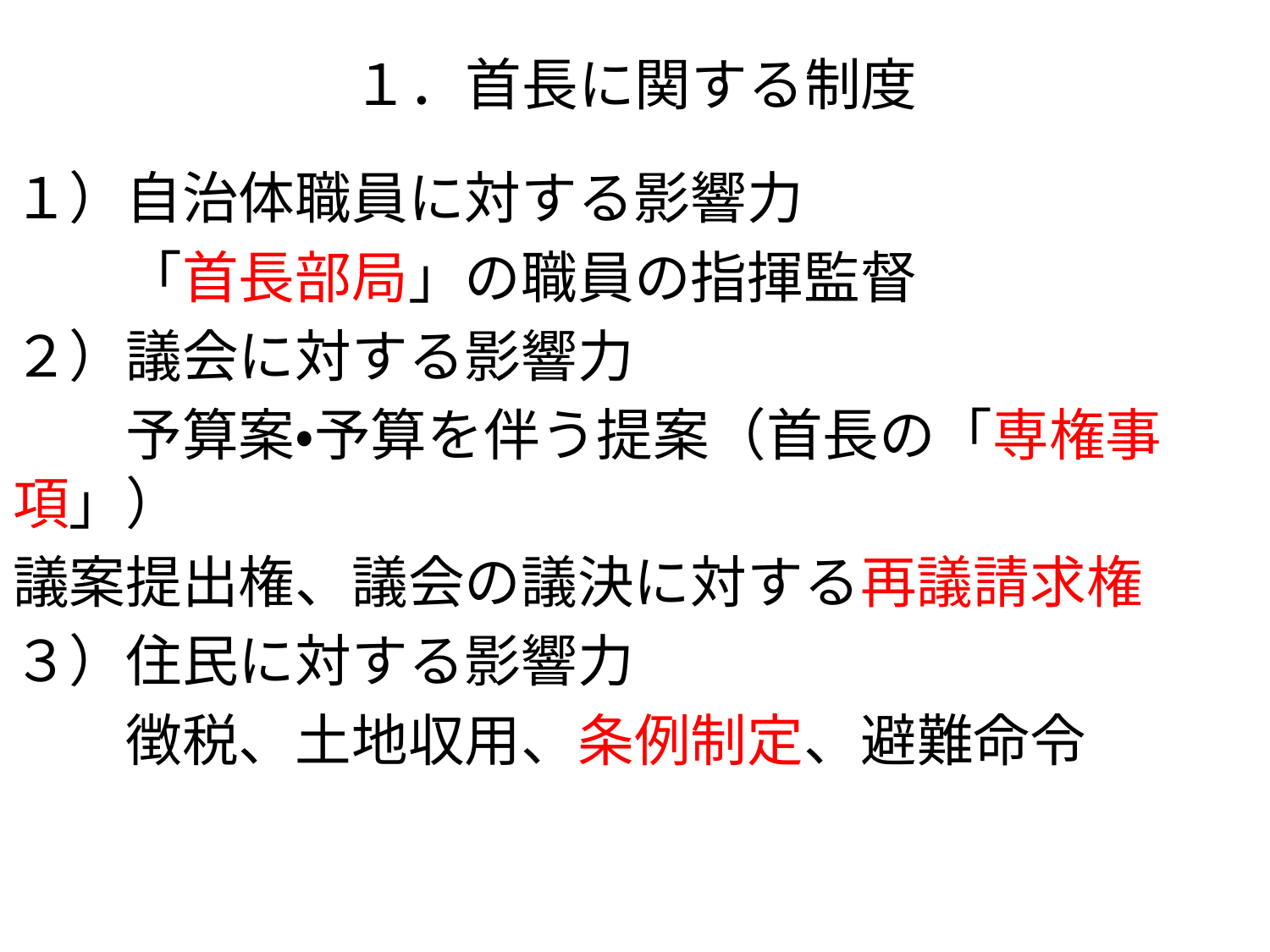

# １．首長に関する制度
１）自治体職員に対する影響力
　　「首長部局」の職員の指揮監督
２）議会に対する影響力
　　予算案・予算を伴う提案（首長の「専権事項」）
議案提出権、議会の議決に対する再議請求権
３）住民に対する影響力
　　徴税、土地収用、条例制定、避難命令